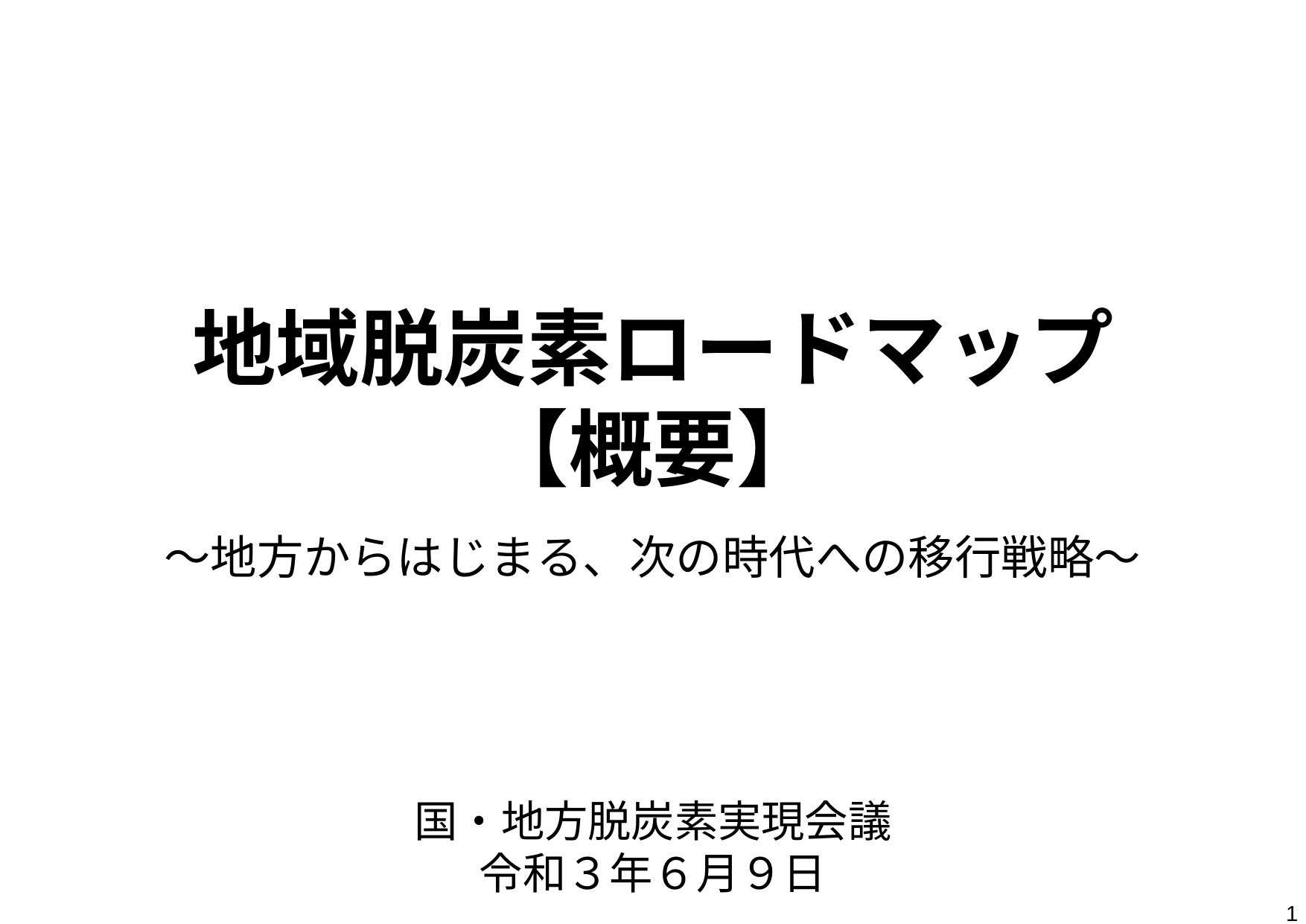

地域脱炭素ロードマップ
【概要】
～地方からはじまる、次の時代への移行戦略～
国・地方脱炭素実現会議
令和３年６月９日